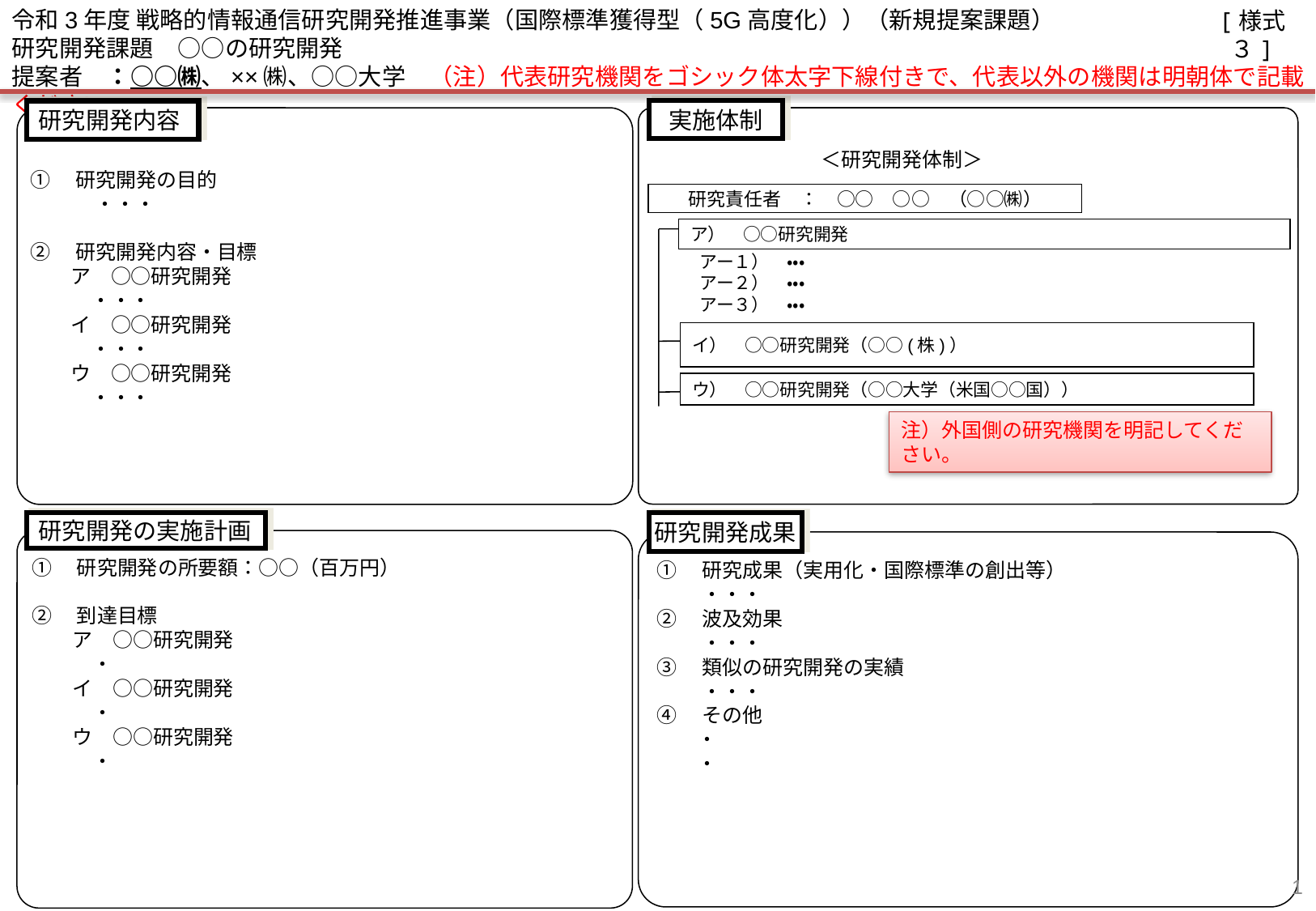

令和3年度 戦略的情報通信研究開発推進事業（国際標準獲得型（5G高度化））（新規提案課題）
研究開発課題　○○の研究開発
提案者　：○○㈱、××㈱、○○大学　（注）代表研究機関をゴシック体太字下線付きで、代表以外の機関は明朝体で記載ください。
[様式３]
実施体制
研究開発内容

＜研究開発体制＞
①　研究開発の目的
　　　 ・・・

②　研究開発内容・目標
　　ア　○○研究開発
　　　・・・
　　イ　○○研究開発
　　　・・・
　　ウ　○○研究開発
　　　・・・
研究責任者　：　○○　○○　（○○㈱）
ア）　○○研究開発

アー１）　・・・
アー２）　・・・
アー３）　・・・
イ）　○○研究開発（○○(株)）

ウ）　○○研究開発（○○大学（米国○○国））

注）外国側の研究機関を明記してください。
研究開発の実施計画
研究開発成果

①　研究開発の所要額：○○（百万円）

②　到達目標
　　ア　○○研究開発
　　　・
　　イ　○○研究開発
　　　・
　　ウ　○○研究開発
　　　・
①　研究成果（実用化・国際標準の創出等）
　 　・・・
②　波及効果
　　 ・・・
③　類似の研究開発の実績
　　 ・・・
④　その他
　　・
　　・
1